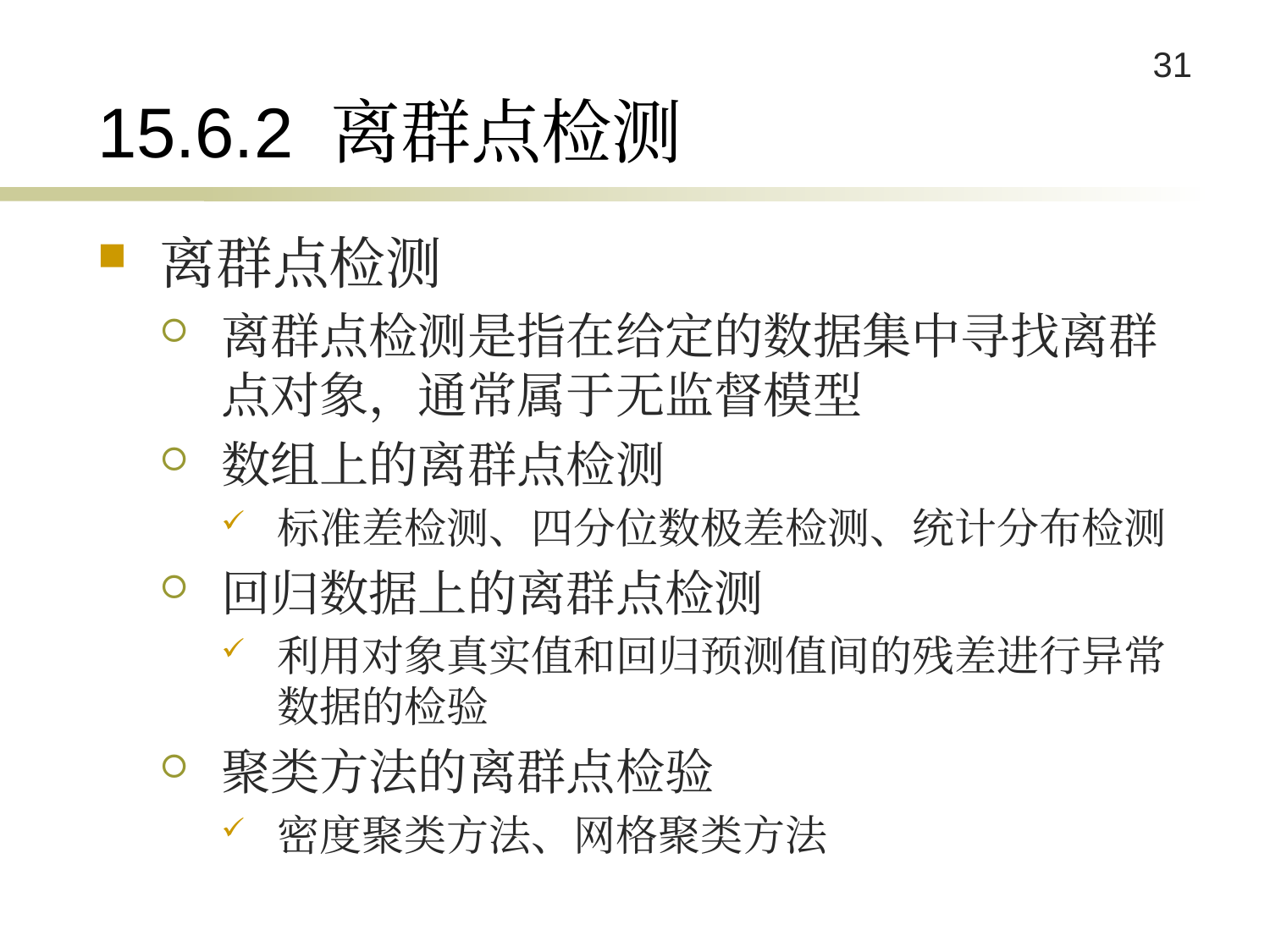

# 15.6.2 离群点检测
离群点检测
离群点检测是指在给定的数据集中寻找离群点对象，通常属于无监督模型
数组上的离群点检测
标准差检测、四分位数极差检测、统计分布检测
回归数据上的离群点检测
利用对象真实值和回归预测值间的残差进行异常数据的检验
聚类方法的离群点检验
密度聚类方法、网格聚类方法